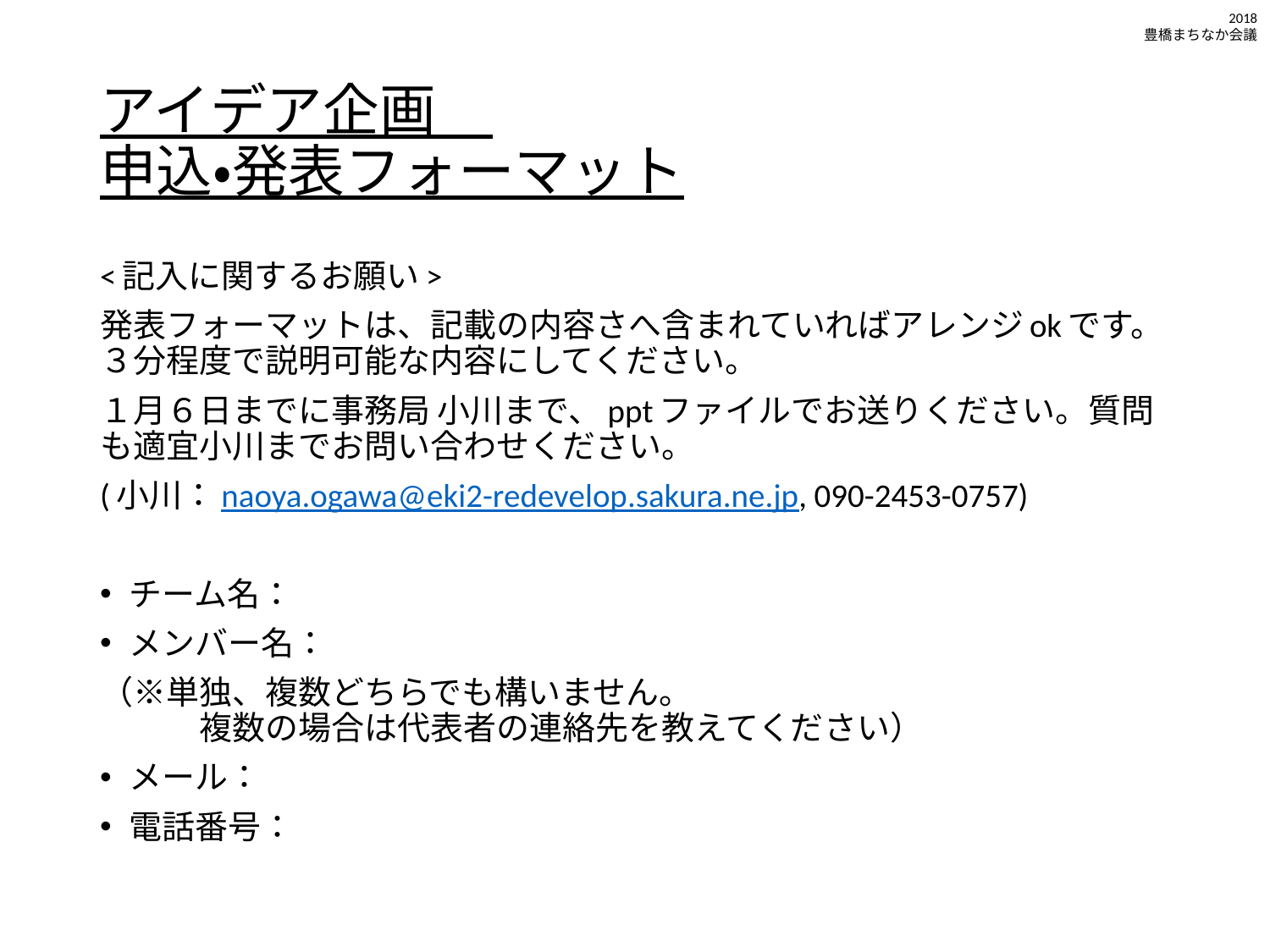

2018
豊橋まちなか会議
# アイデア企画　 申込・発表フォーマット
<記入に関するお願い>
発表フォーマットは、記載の内容さへ含まれていればアレンジokです。３分程度で説明可能な内容にしてください。
１月６日までに事務局 小川まで、pptファイルでお送りください。質問も適宜小川までお問い合わせください。
(小川：naoya.ogawa@eki2-redevelop.sakura.ne.jp, 090-2453-0757)

チーム名：
メンバー名：
（※単独、複数どちらでも構いません。
　　　複数の場合は代表者の連絡先を教えてください）
メール：
電話番号：